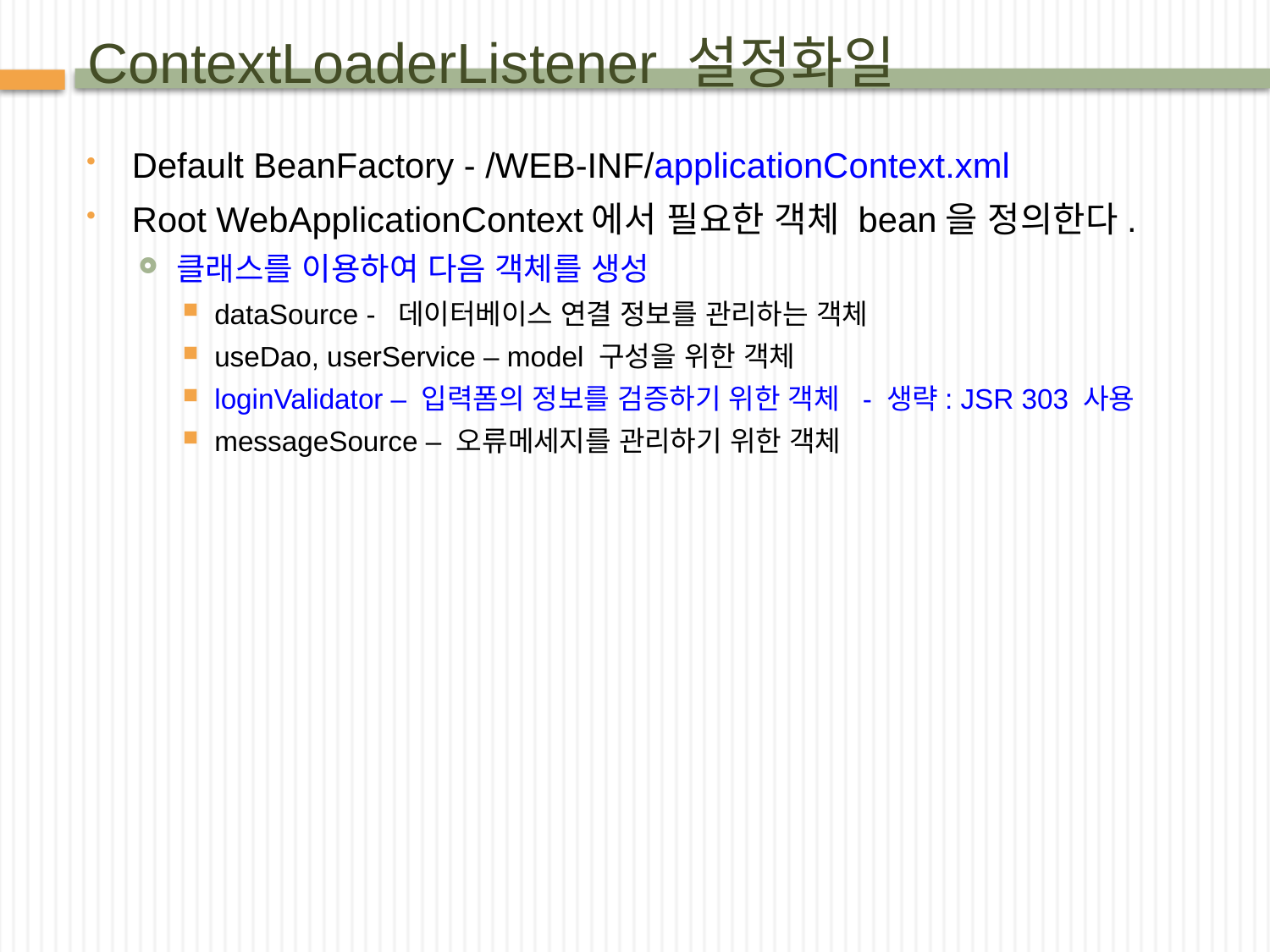

# ContextLoaderListener 설정화일
Default BeanFactory - /WEB-INF/applicationContext.xml
Root WebApplicationContext에서 필요한 객체 bean을 정의한다.
클래스를 이용하여 다음 객체를 생성
dataSource -  데이터베이스 연결 정보를 관리하는 객체
useDao, userService – model 구성을 위한 객체
loginValidator – 입력폼의 정보를 검증하기 위한 객체  - 생략: JSR 303 사용
messageSource – 오류메세지를 관리하기 위한 객체